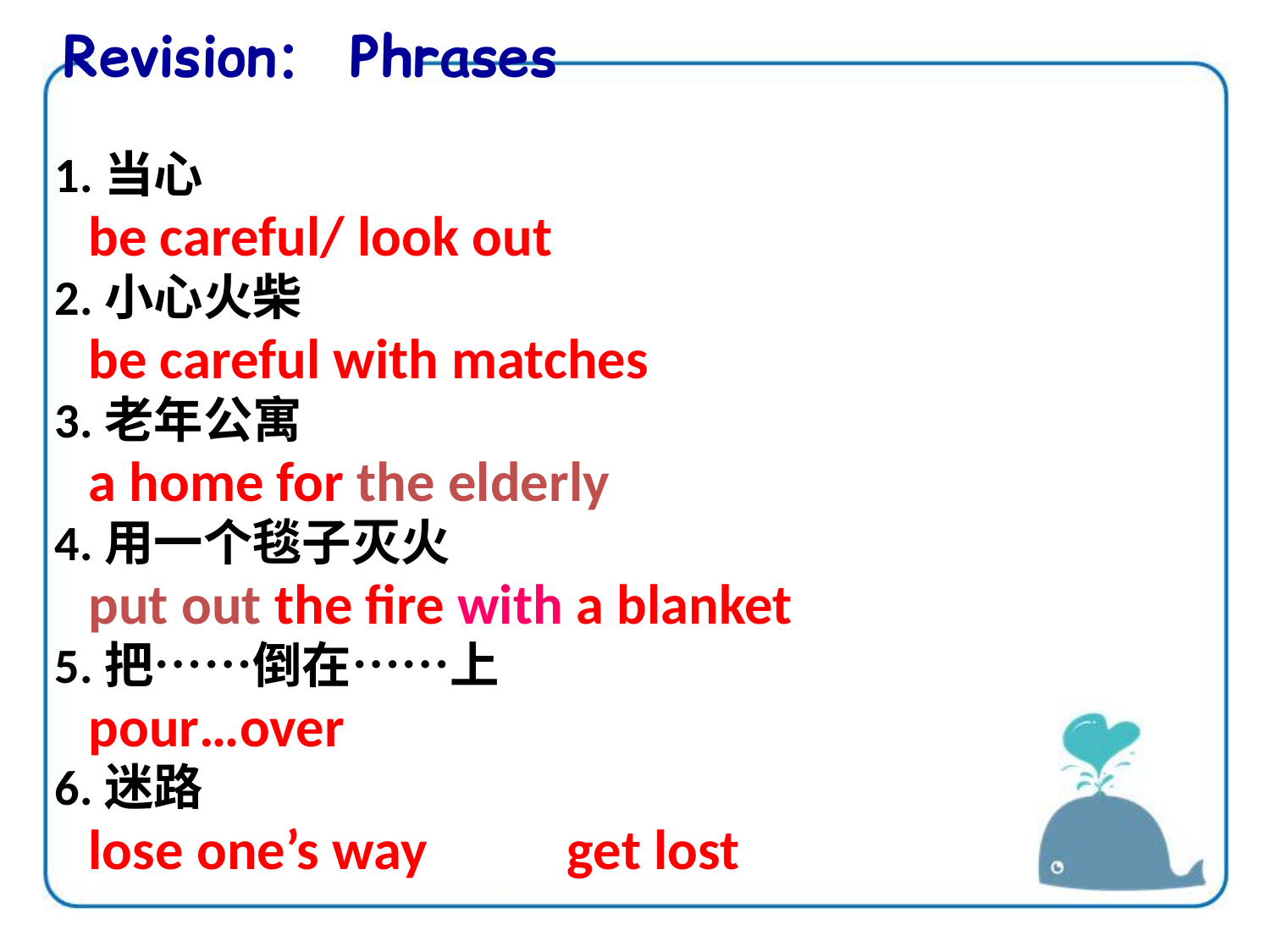

Revision:  Phrases
1.当心
   be careful/ look out
2.小心火柴
   be careful with matches
3.老年公寓
   a home for the elderly
4.用一个毯子灭火
   put out the fire with a blanket
5.把……倒在……上
   pour…over
6.迷路
   lose one’s way           get lost